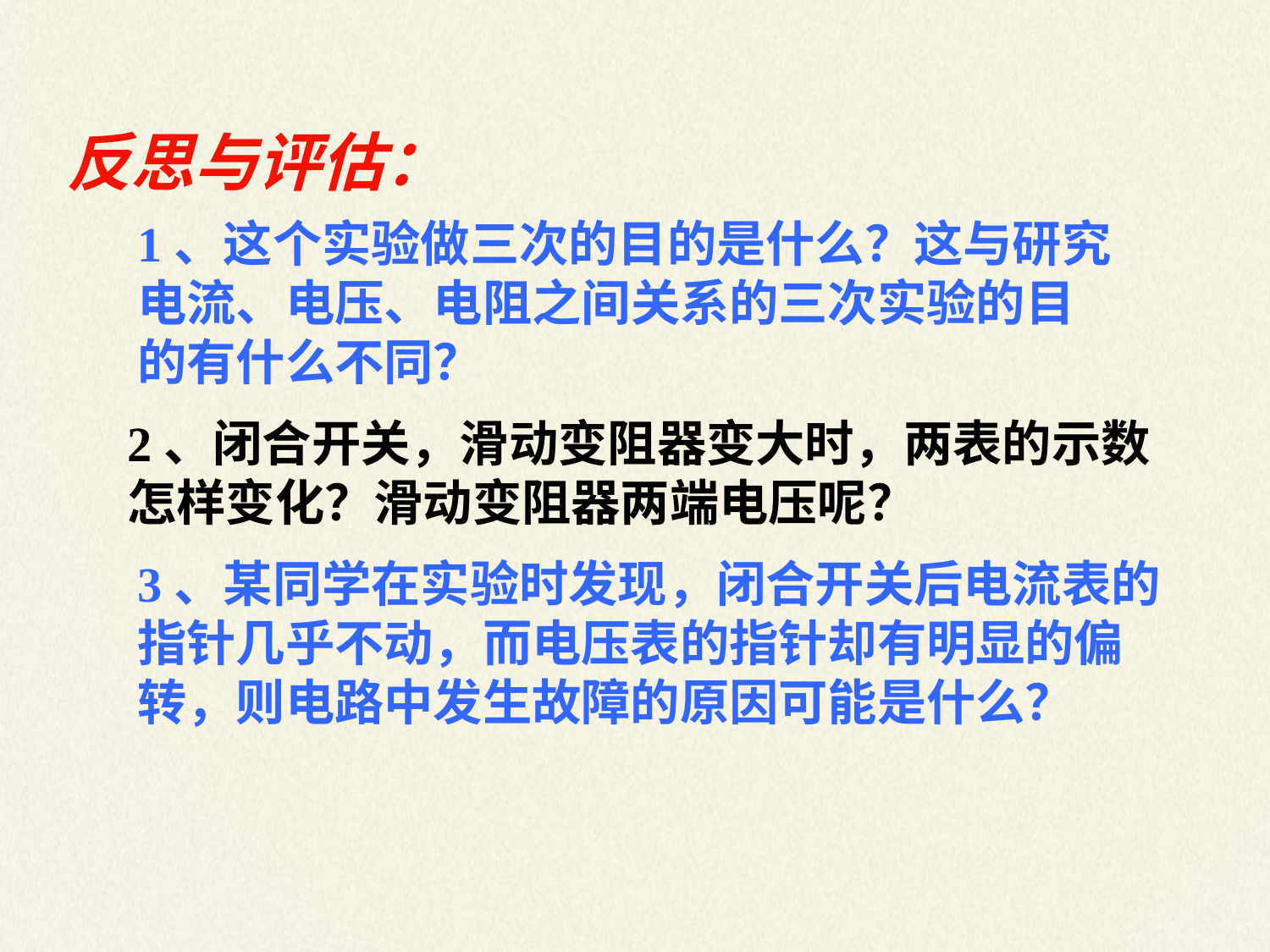

反思与评估：
1、这个实验做三次的目的是什么？这与研究电流、电压、电阻之间关系的三次实验的目的有什么不同？

2、闭合开关，滑动变阻器变大时，两表的示数怎样变化？滑动变阻器两端电压呢？
3、某同学在实验时发现，闭合开关后电流表的指针几乎不动，而电压表的指针却有明显的偏转，则电路中发生故障的原因可能是什么？